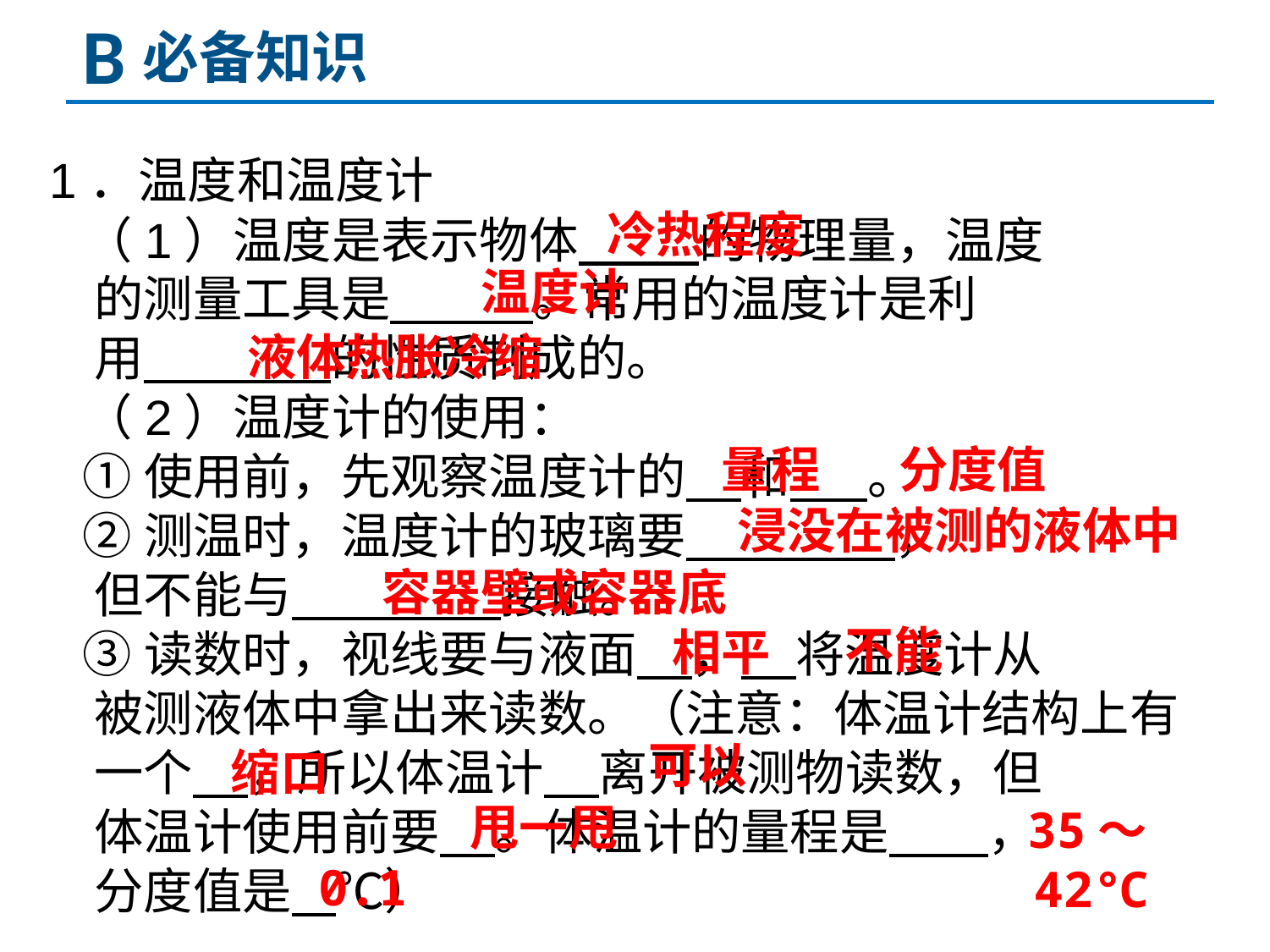

B
必备知识
1．温度和温度计
  （1）温度是表示物体           的物理量，温度
   的测量工具是             。常用的温度计是利
   用                 的性质制成的。
  （2）温度计的使用：
   ①使用前，先观察温度计的     和       。
   ②测温时，温度计的玻璃要                   ，
   但不能与                   接触。
   ③读数时，视线要与液面     ，     将温度计从
   被测液体中拿出来读数。（注意：体温计结构上有
   一个     ，所以体温计     离开被测物读数，但
   体温计使用前要     。体温计的量程是         ，
   分度值是    ℃）
冷热程度
温度计
液体热胀冷缩
量程
分度值
浸没在被测的液体中
容器壁或容器底
不能
相平
可以
缩口
甩一甩
35～42℃
0.1